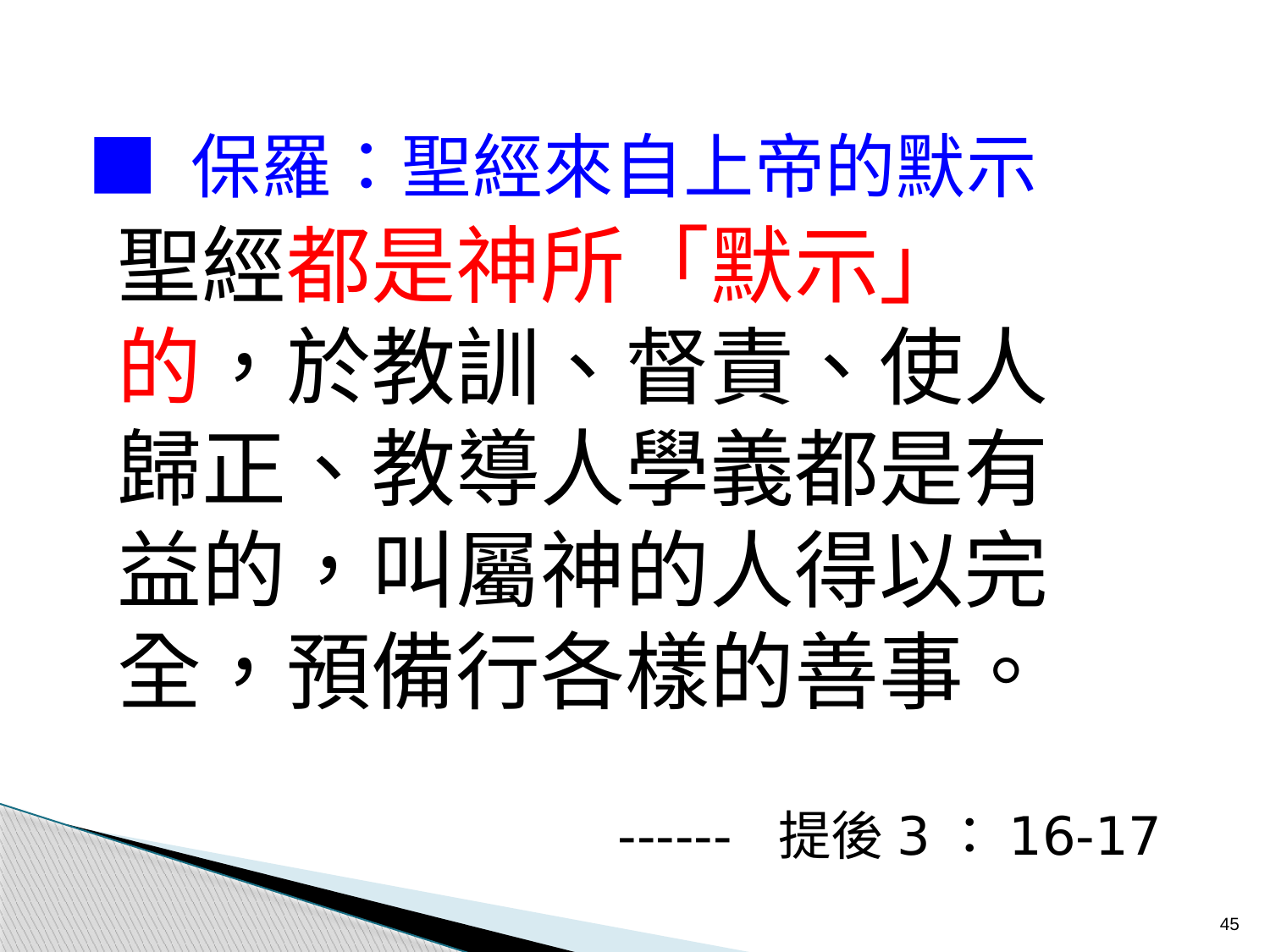

■ 保羅：聖經來自上帝的默示
聖經都是神所「默示」的，於教訓、督責、使人歸正、教導人學義都是有益的，叫屬神的人得以完全，預備行各樣的善事。
------  提後3：16-17
45